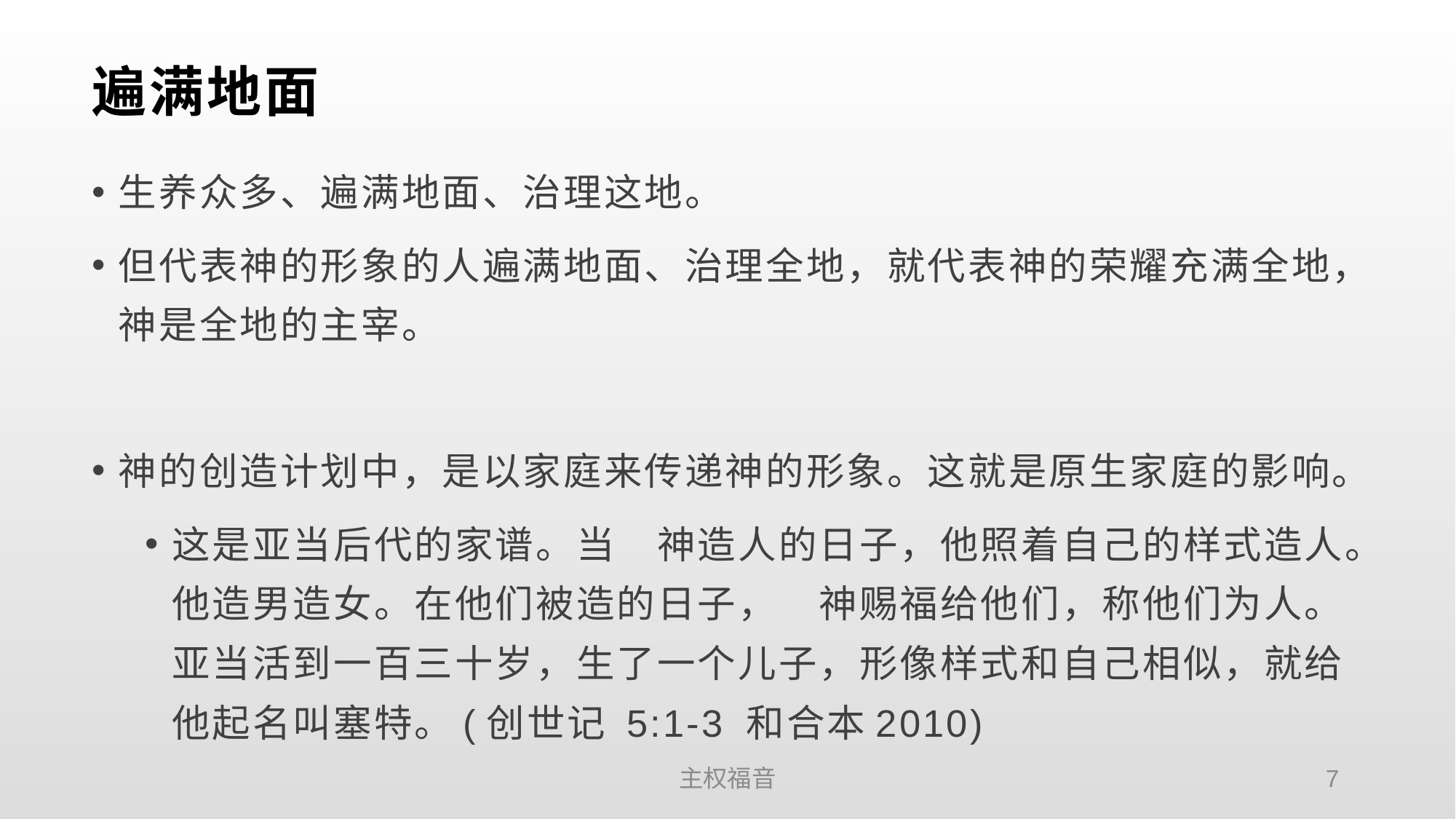

# 遍满地面
生养众多、遍满地面、治理这地。
但代表神的形象的人遍满地面、治理全地，就代表神的荣耀充满全地，神是全地的主宰。

神的创造计划中，是以家庭来传递神的形象。这就是原生家庭的影响。
这是亚当后代的家谱。当　神造人的日子，他照着自己的样式造人。他造男造女。在他们被造的日子，　神赐福给他们，称他们为人。亚当活到一百三十岁，生了一个儿子，形像样式和自己相似，就给他起名叫塞特。(创世记 5:1-3 和合本2010)
主权福音
7